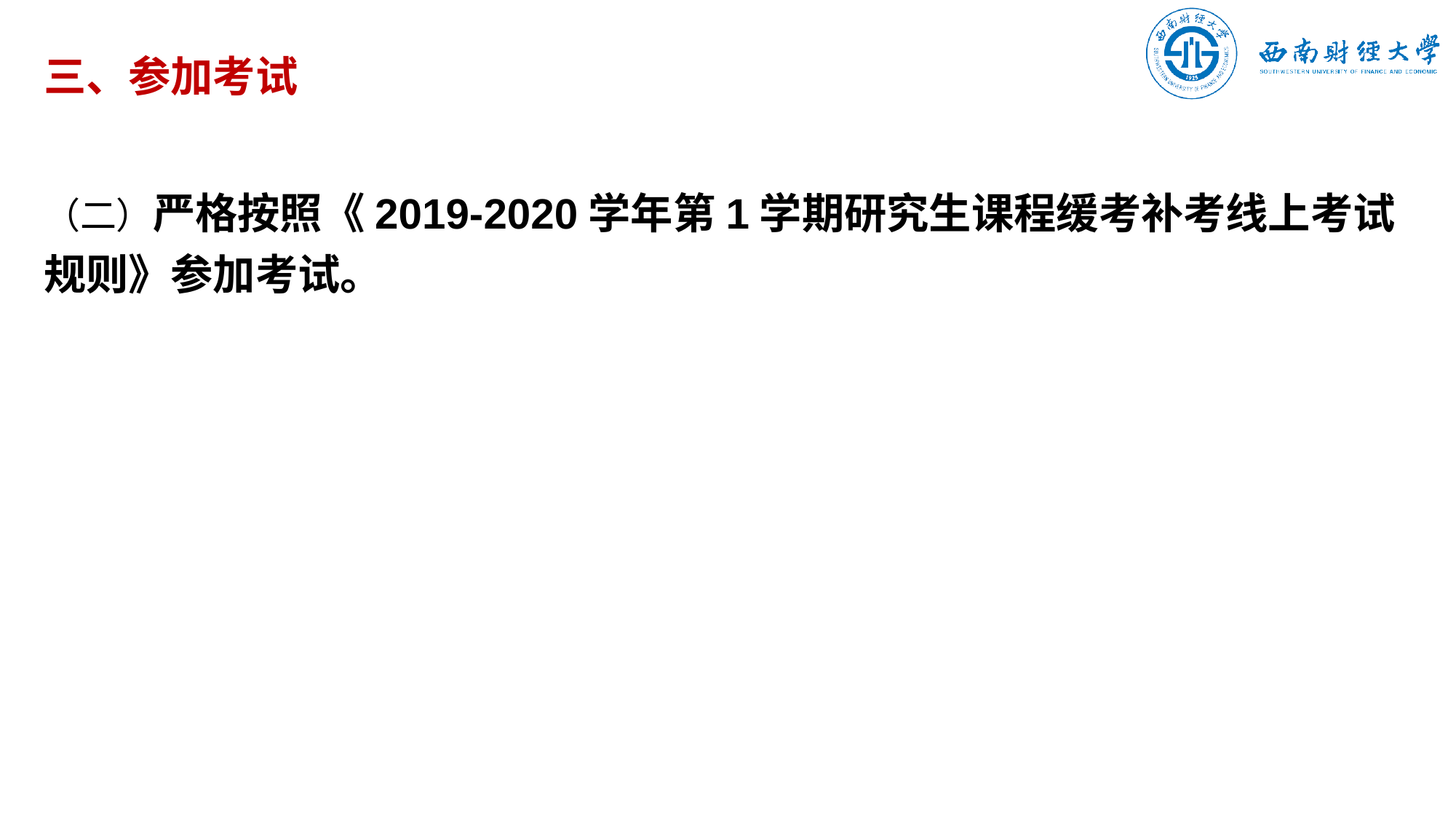

三、参加考试
（二）严格按照《2019-2020学年第1学期研究生课程缓考补考线上考试
规则》参加考试。